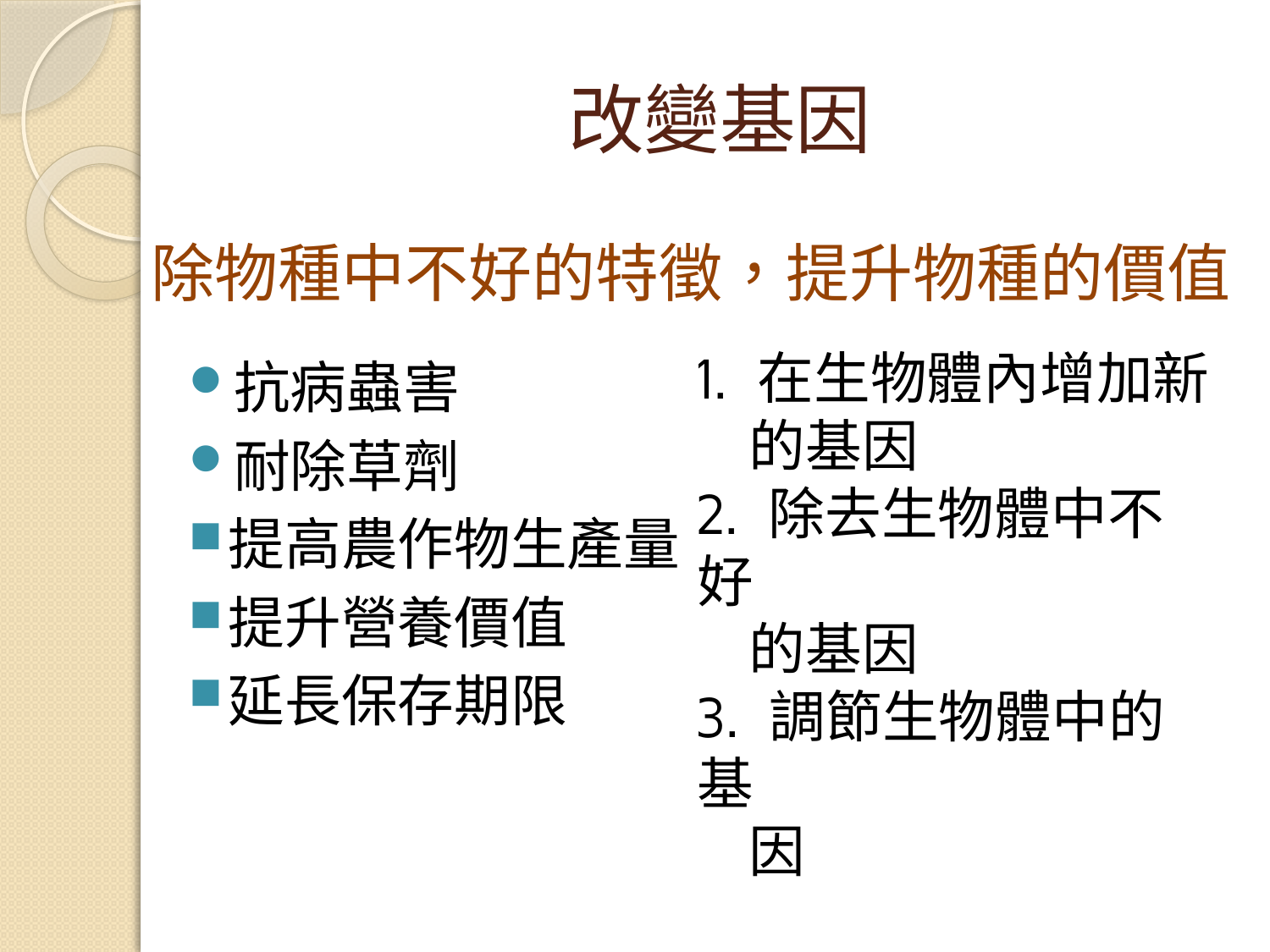

# 改變基因
除物種中不好的特徵，提升物種的價值
1. 在生物體內增加新
   的基因
2. 除去生物體中不好
   的基因
3. 調節生物體中的基
   因
抗病蟲害
耐除草劑
提高農作物生產量
提升營養價值
延長保存期限